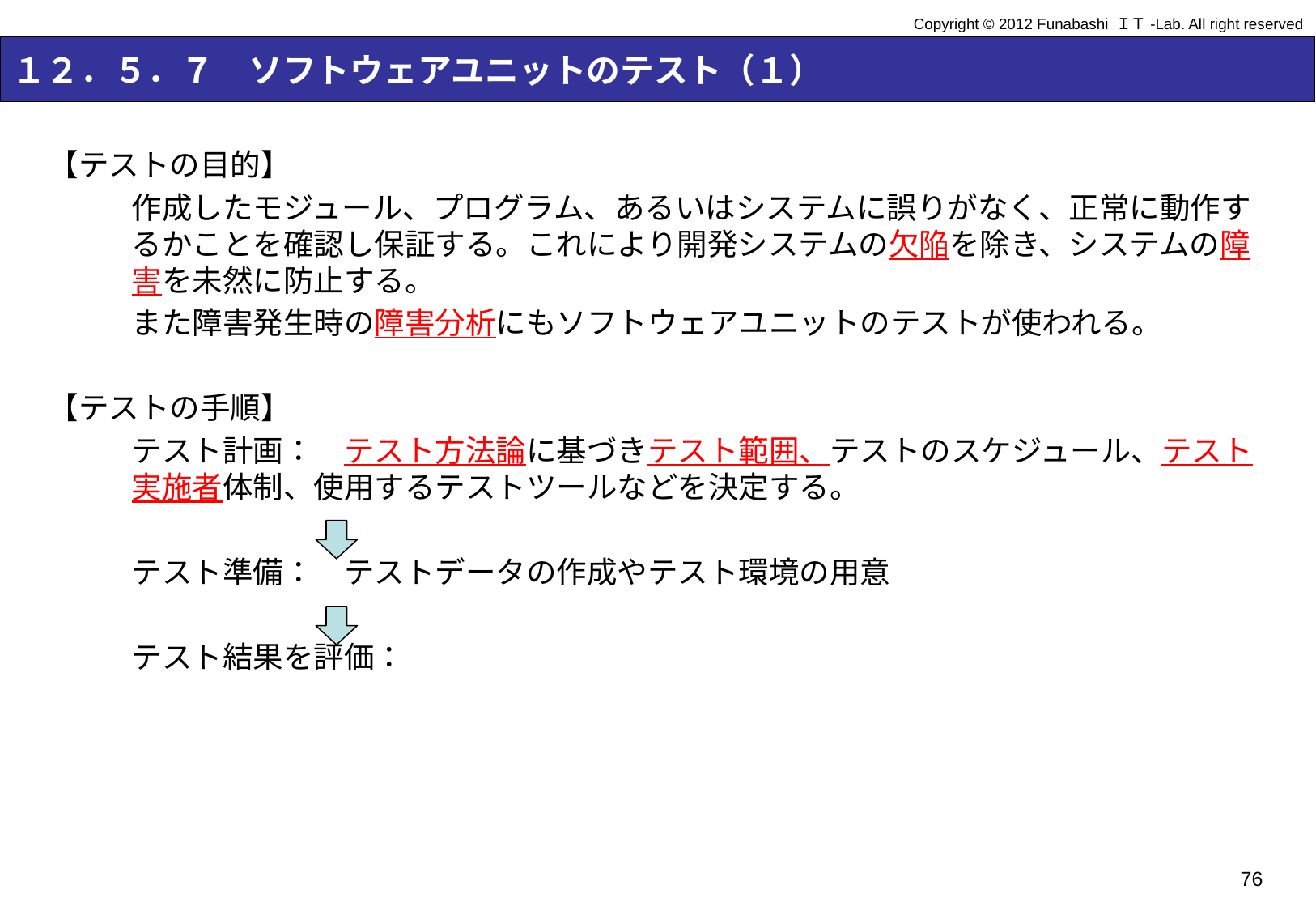

Copyright © 2012 Funabashi ＩＴ-Lab. All right reserved
# １２．５．７　ソフトウェアユニットのテスト（１）
【テストの目的】
作成したモジュール、プログラム、あるいはシステムに誤りがなく、正常に動作するかことを確認し保証する。これにより開発システムの欠陥を除き、システムの障害を未然に防止する。
また障害発生時の障害分析にもソフトウェアユニットのテストが使われる。

【テストの手順】
テスト計画：　テスト方法論に基づきテスト範囲、テストのスケジュール、テスト実施者体制、使用するテストツールなどを決定する。

テスト準備：　テストデータの作成やテスト環境の用意

テスト結果を評価：

76